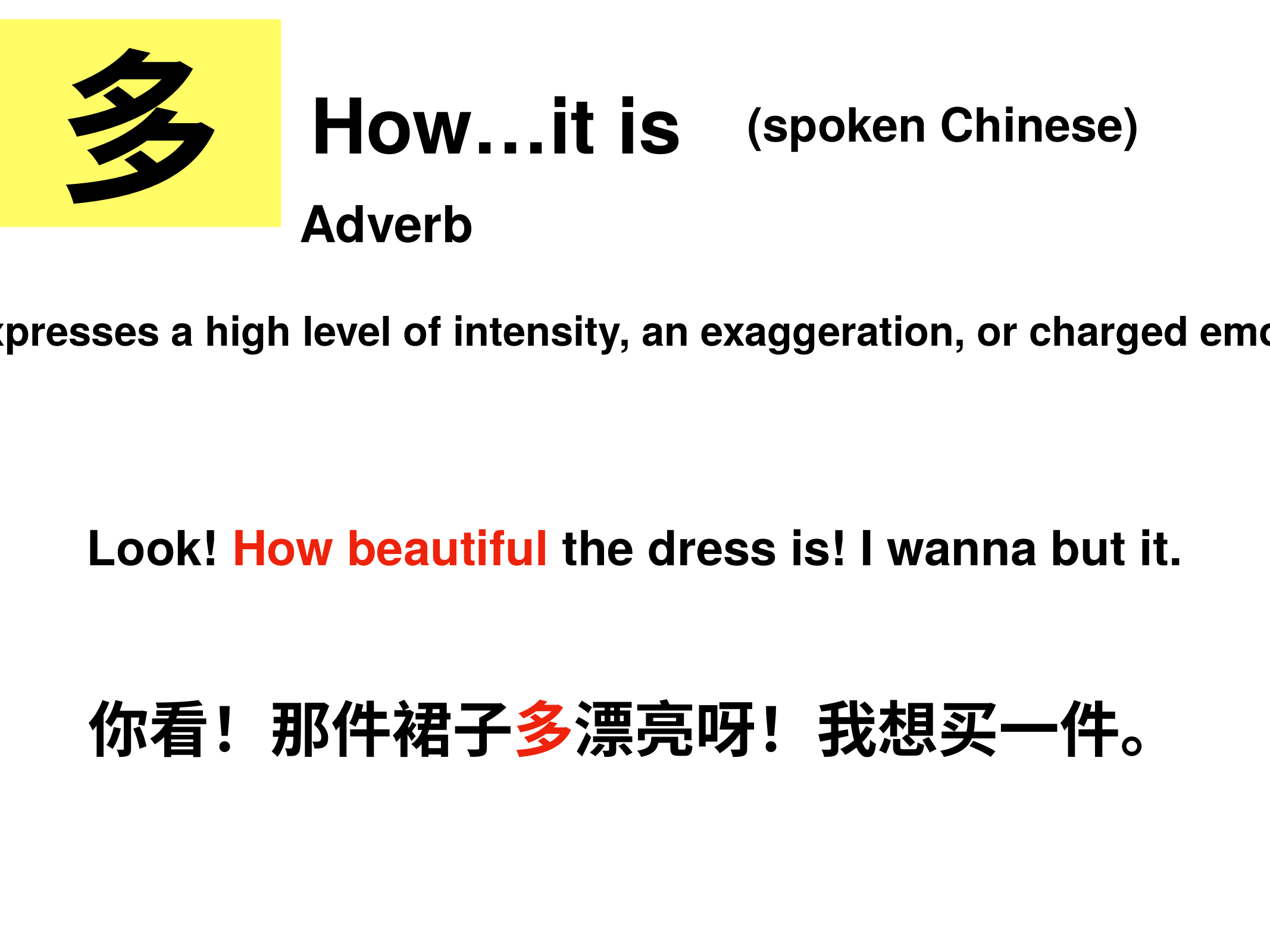

多
How…it is
(spoken Chinese)
Adverb
多 expresses a high level of intensity, an exaggeration, or charged emotion.
Look! How beautiful the dress is! I wanna but it.
你看！那件裙子多漂亮呀！我想买一件。